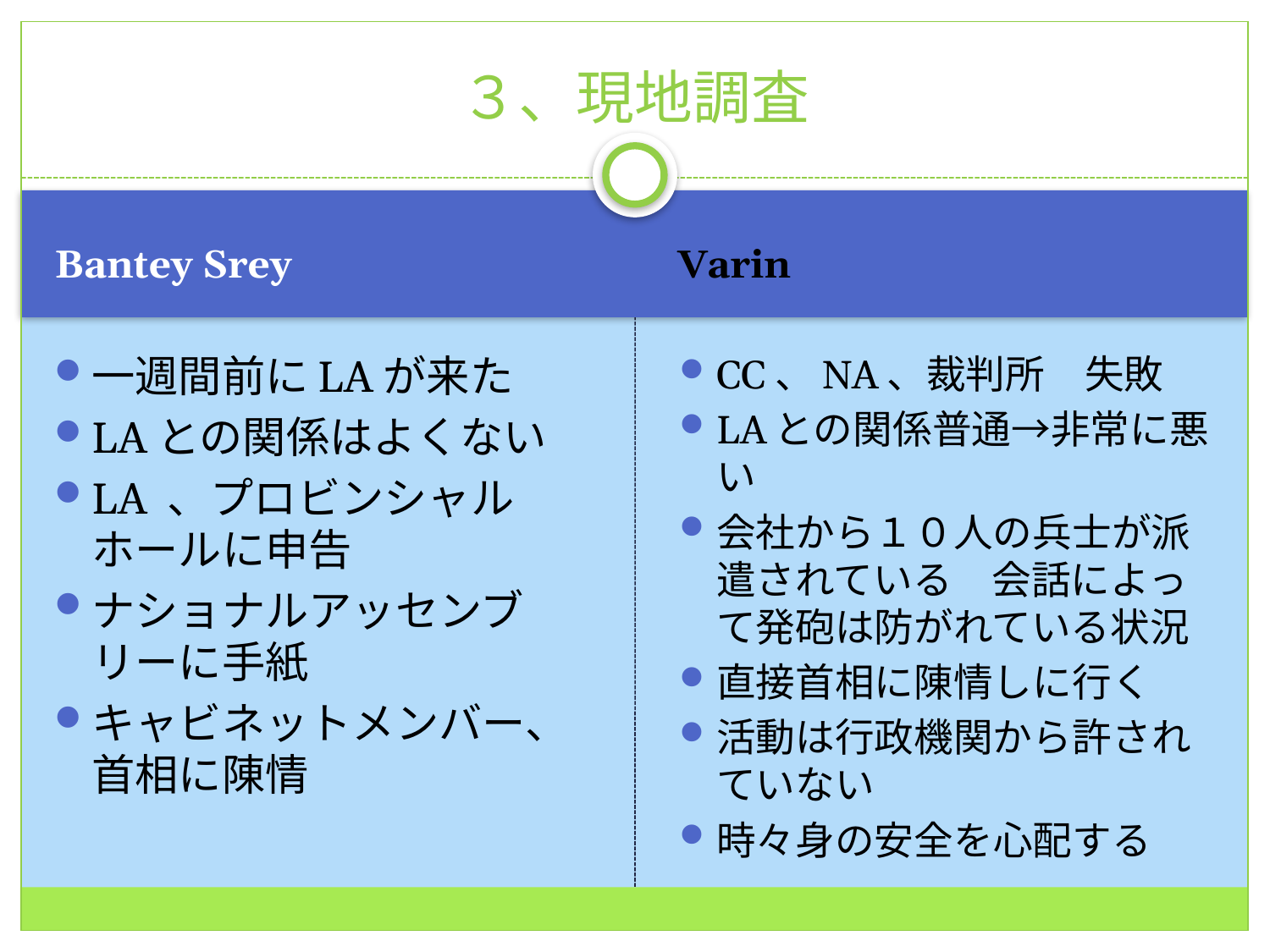

# ３、現地調査
Bantey Srey
Varin
一週間前にLAが来た
LAとの関係はよくない
LA 、プロビンシャルホールに申告
ナショナルアッセンブリーに手紙
キャビネットメンバー、首相に陳情

CC、NA、裁判所　失敗
LAとの関係普通→非常に悪い
会社から１０人の兵士が派遣されている　会話によって発砲は防がれている状況
直接首相に陳情しに行く
活動は行政機関から許されていない
時々身の安全を心配する